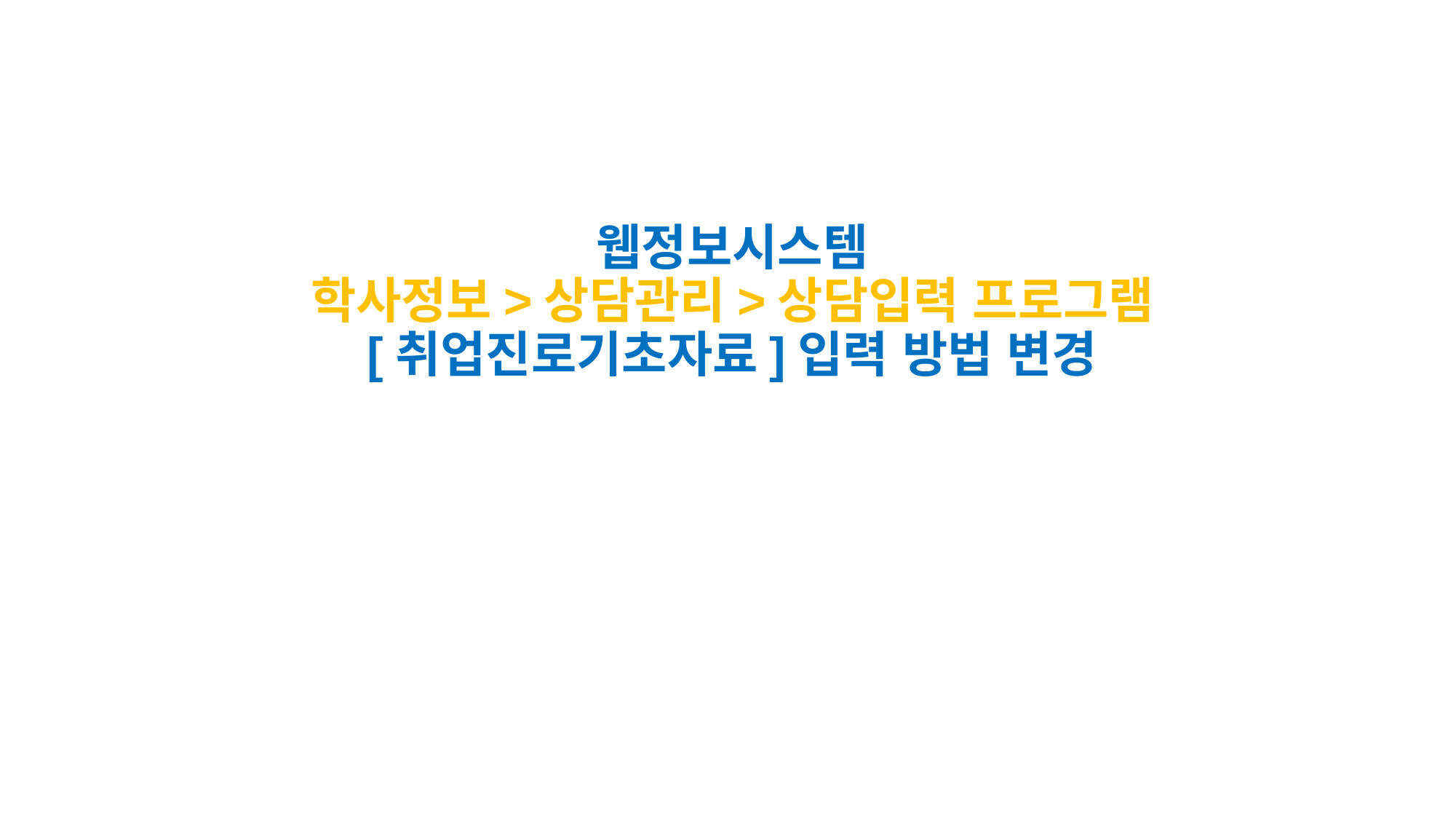

웹정보시스템
학사정보>상담관리>상담입력 프로그램
[취업진로기초자료]입력 방법 변경